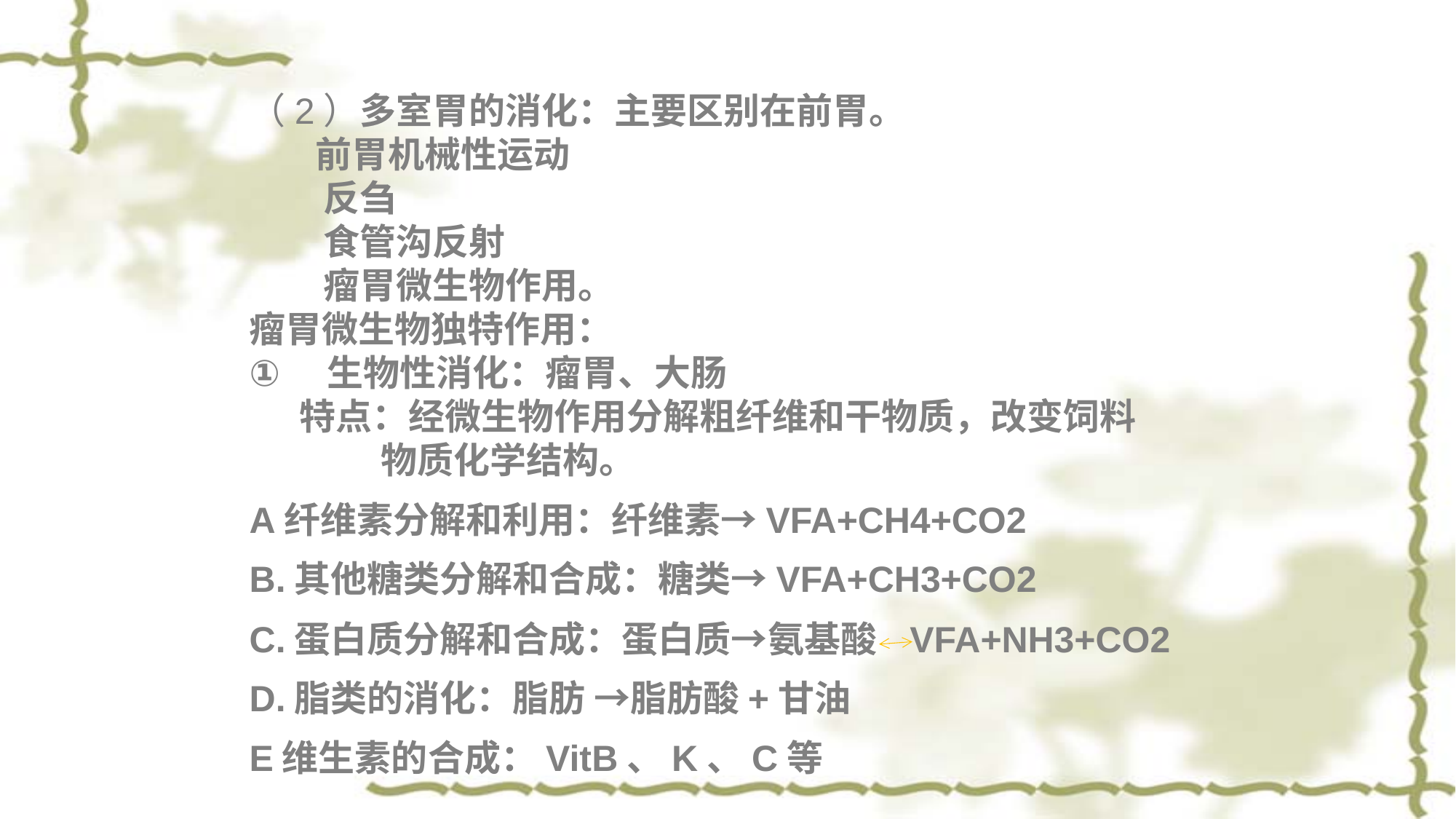

（2）多室胃的消化：主要区别在前胃。
       前胃机械性运动
        反刍
        食管沟反射
        瘤胃微生物作用。
瘤胃微生物独特作用：
    生物性消化：瘤胃、大肠
     特点：经微生物作用分解粗纤维和干物质，改变饲料
               物质化学结构。
A纤维素分解和利用：纤维素→VFA+CH4+CO2
B.其他糖类分解和合成：糖类→VFA+CH3+CO2
C.蛋白质分解和合成：蛋白质→氨基酸   VFA+NH3+CO2
D.脂类的消化：脂肪 →脂肪酸+甘油
E维生素的合成：VitB、K、C等